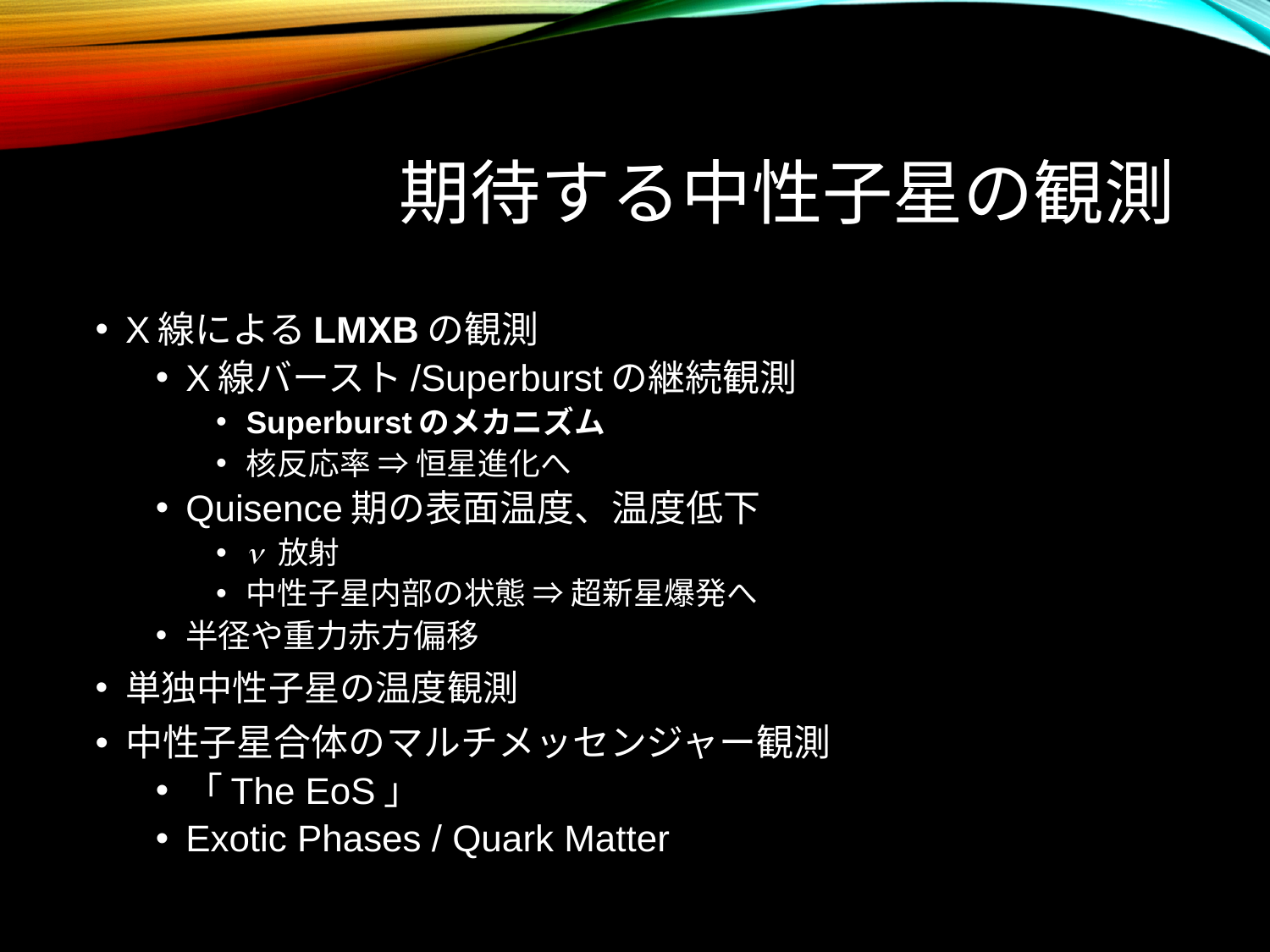

# 期待する中性子星の観測
X線によるLMXBの観測
X線バースト/Superburstの継続観測
Superburstのメカニズム
核反応率 ⇒ 恒星進化へ
Quisence期の表面温度、温度低下
ν 放射
中性子星内部の状態 ⇒ 超新星爆発へ
半径や重力赤方偏移
単独中性子星の温度観測
中性子星合体のマルチメッセンジャー観測
「The EoS」
Exotic Phases / Quark Matter